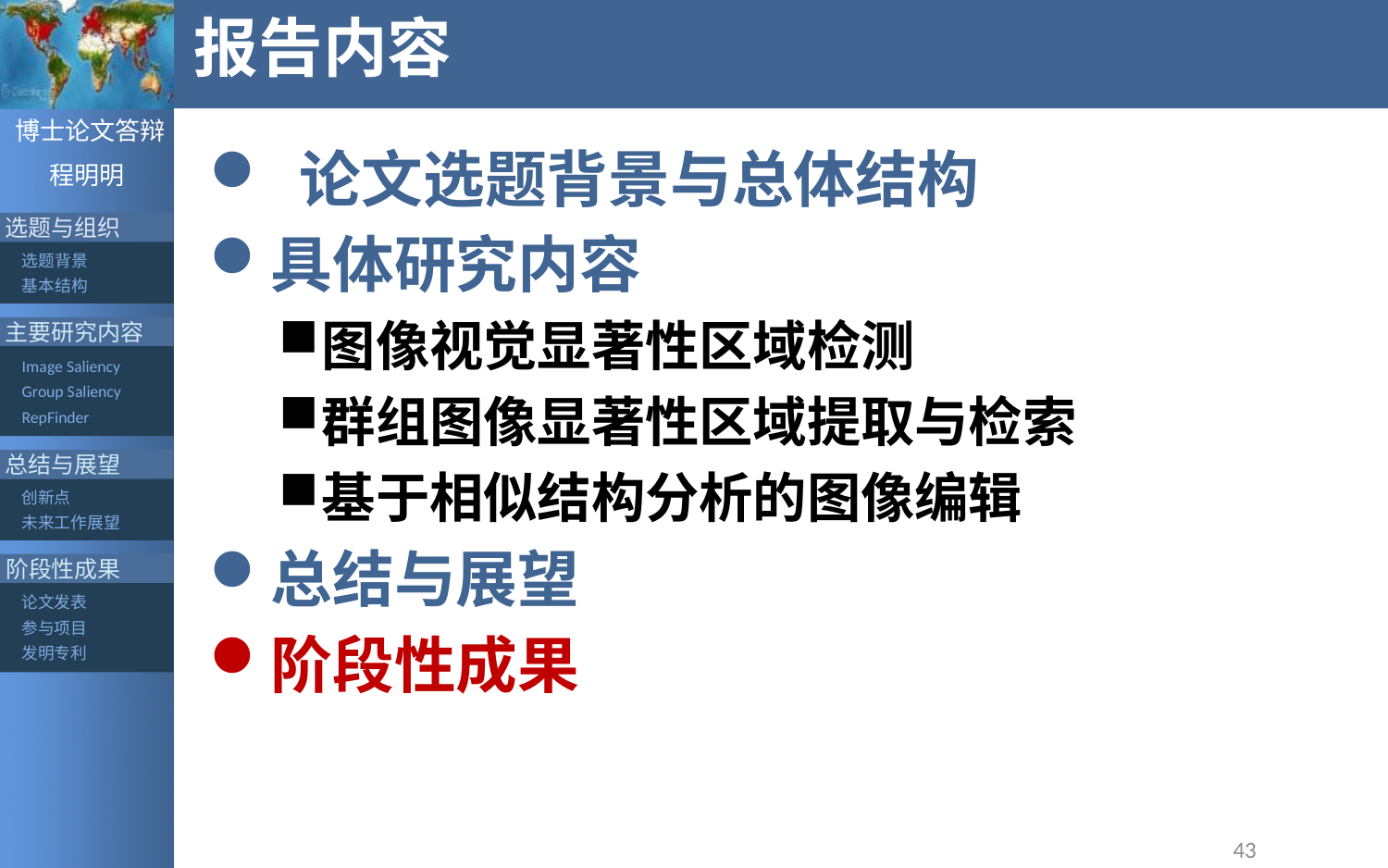

# 报告内容

 论文选题背景与总体结构
具体研究内容
图像视觉显著性区域检测
群组图像显著性区域提取与检索
基于相似结构分析的图像编辑
总结与展望
阶段性成果

43